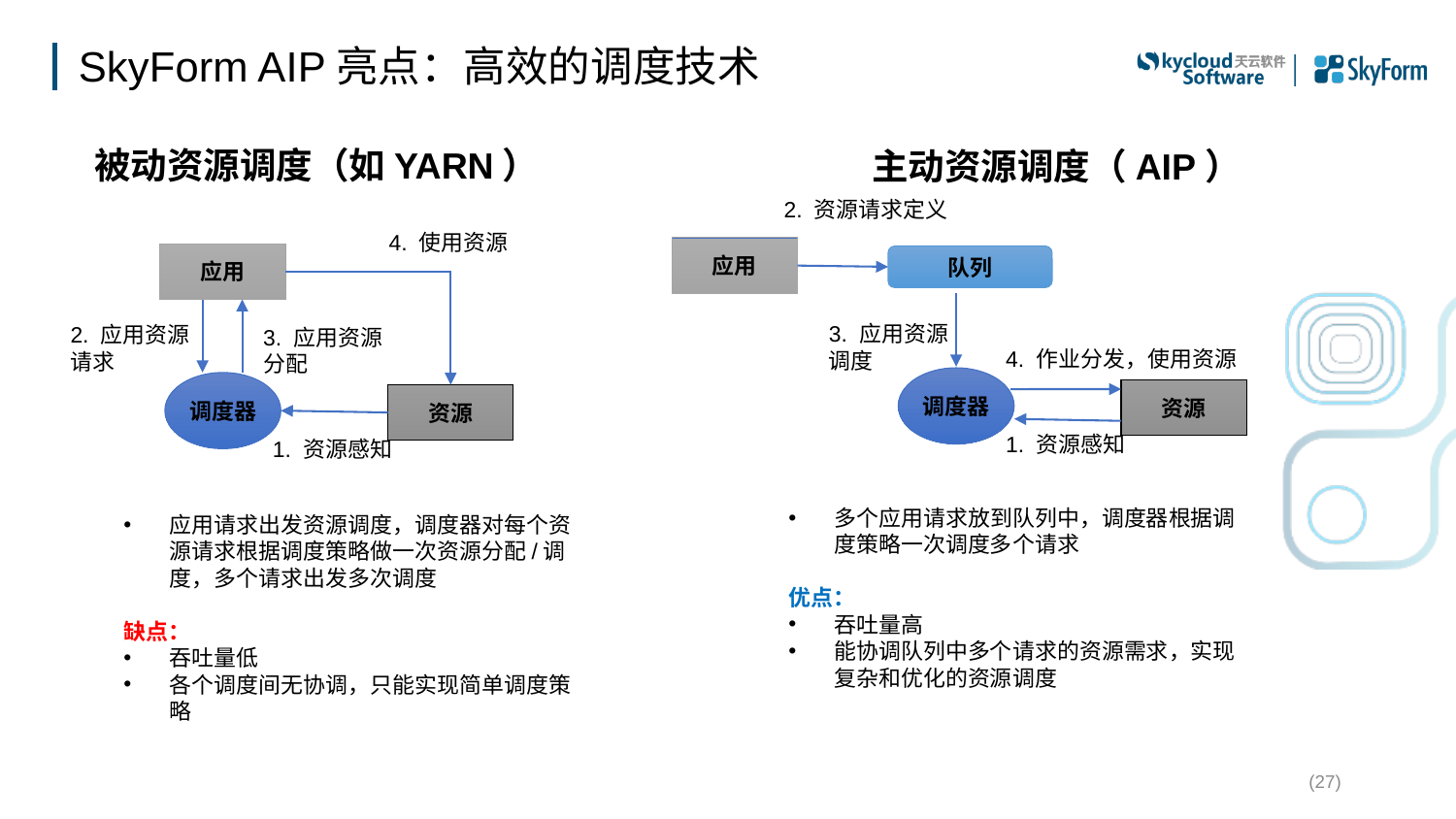

# SkyForm AIP亮点：高效的调度技术
被动资源调度（如YARN）
主动资源调度（AIP）
2. 资源请求定义
4. 使用资源
应用
应用
队列
3. 应用资源调度
2. 应用资源请求
3. 应用资源分配
4. 作业分发，使用资源
调度器
调度器
资源
资源
1. 资源感知
1. 资源感知
多个应用请求放到队列中，调度器根据调度策略一次调度多个请求

优点：
吞吐量高
能协调队列中多个请求的资源需求，实现复杂和优化的资源调度
应用请求出发资源调度，调度器对每个资源请求根据调度策略做一次资源分配/调度，多个请求出发多次调度

缺点：
吞吐量低
各个调度间无协调，只能实现简单调度策略
(27)